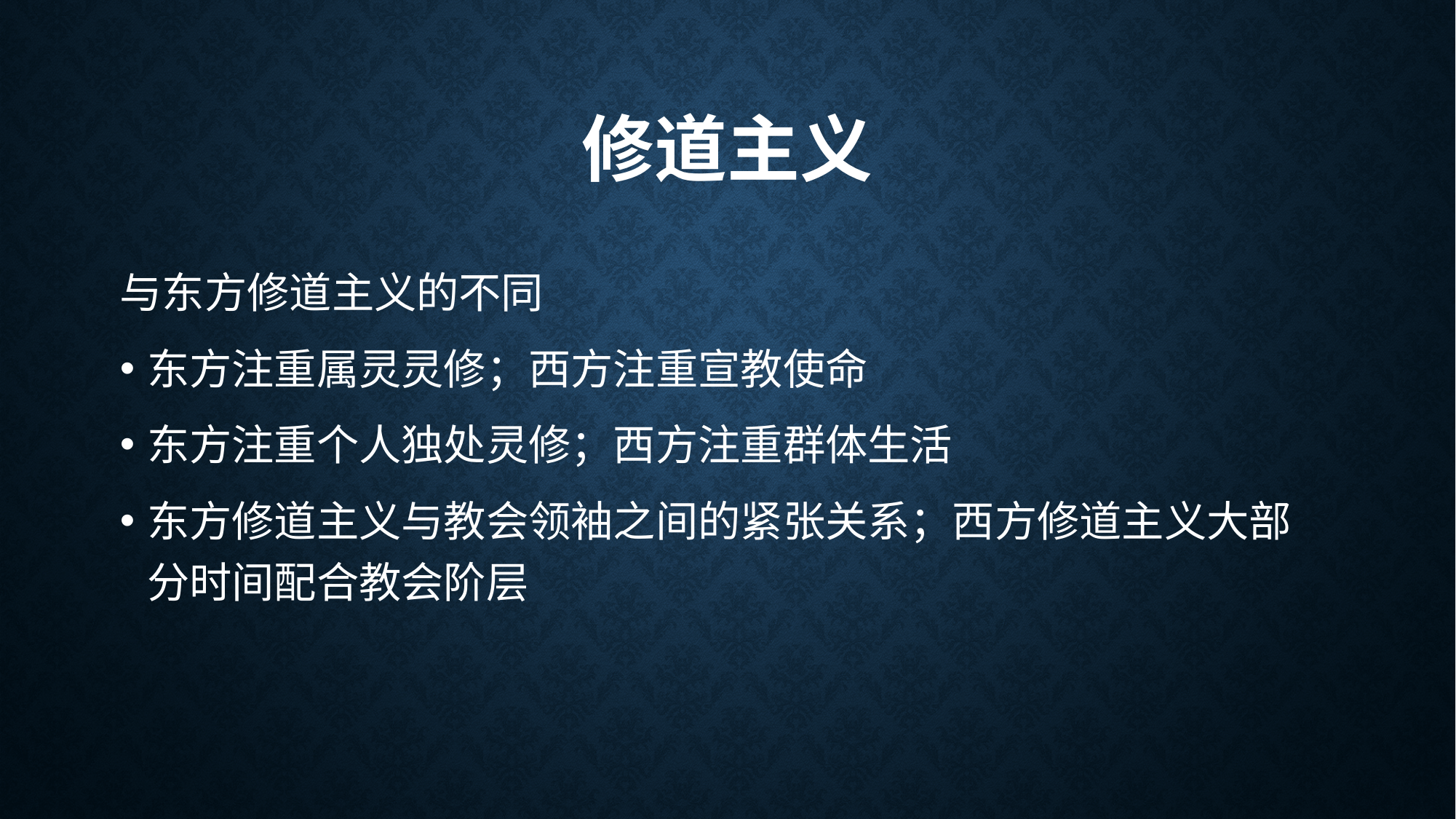

# 修道主义
与东方修道主义的不同
东方注重属灵灵修；西方注重宣教使命
东方注重个人独处灵修；西方注重群体生活
东方修道主义与教会领袖之间的紧张关系；西方修道主义大部分时间配合教会阶层